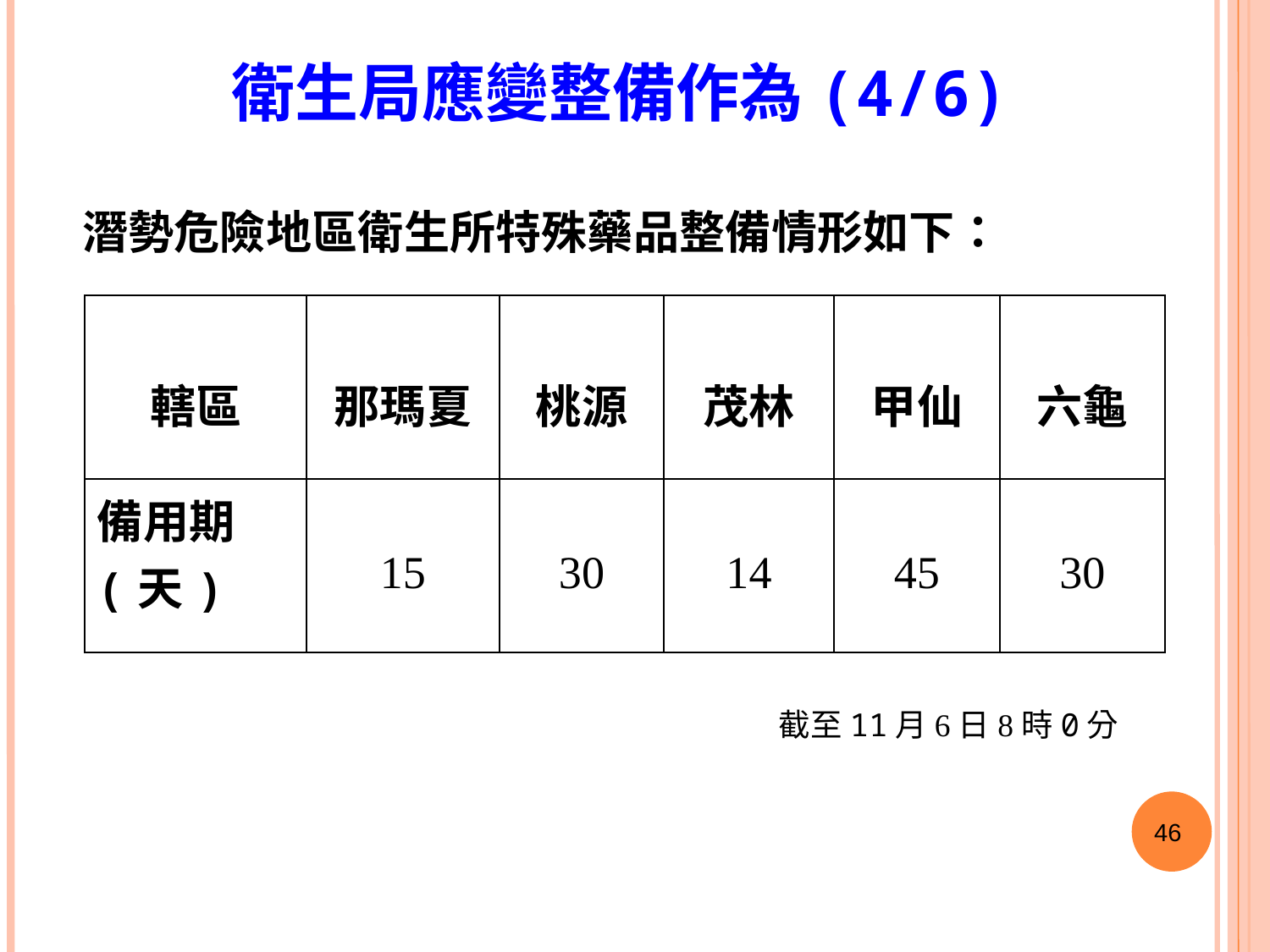

衛生局應變整備作為(4/6)

潛勢危險地區衛生所特殊藥品整備情形如下：

| 轄區 | 那瑪夏 | 桃源 | 茂林 | 甲仙 | 六龜 |
| --- | --- | --- | --- | --- | --- |
| 備用期(天) | 15 | 30 | 14 | 45 | 30 |
截至11月6日8時0分

46